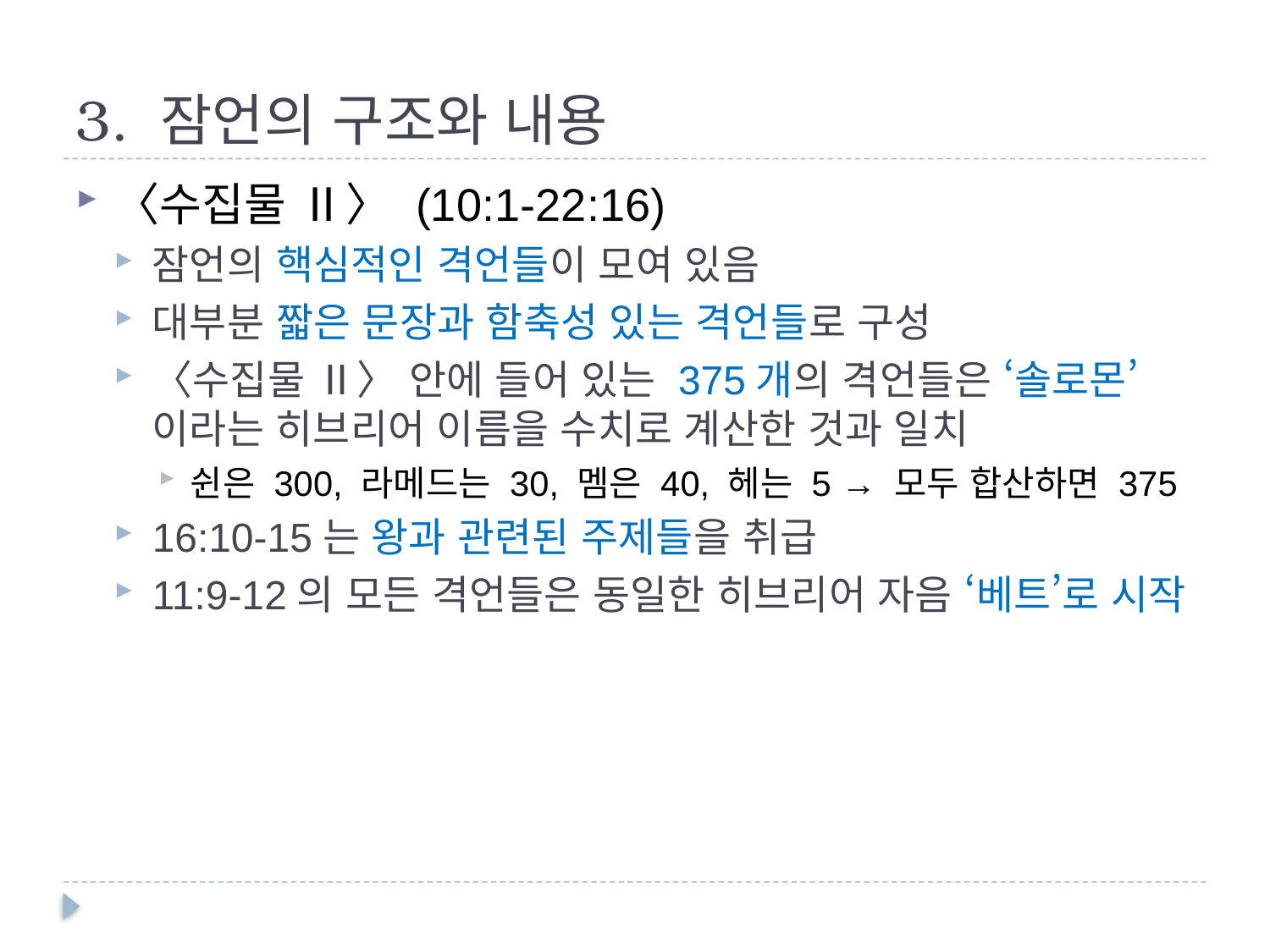

# 3. 잠언의 구조와 내용
〈수집물 Ⅱ〉 (10:1-22:16)
잠언의 핵심적인 격언들이 모여 있음
대부분 짧은 문장과 함축성 있는 격언들로 구성
〈수집물 Ⅱ〉 안에 들어 있는 375개의 격언들은 ‘솔로몬’이라는 히브리어 이름을 수치로 계산한 것과 일치
쉰은 300, 라메드는 30, 멤은 40, 헤는 5 → 모두 합산하면 375
16:10-15는 왕과 관련된 주제들을 취급
11:9-12의 모든 격언들은 동일한 히브리어 자음 ‘베트’로 시작